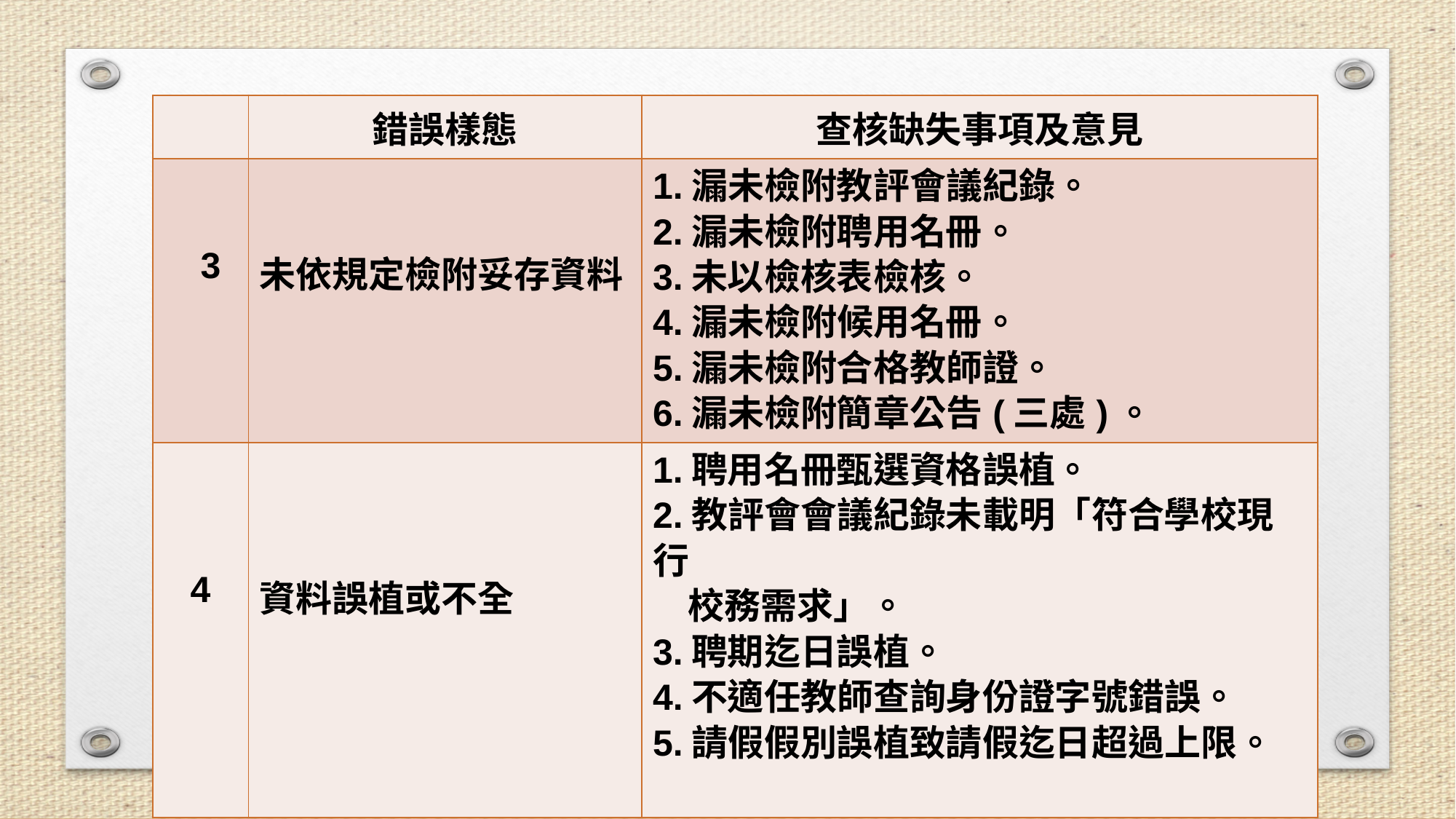

|  | 錯誤樣態 | 查核缺失事項及意見 |
| --- | --- | --- |
| 3 | 未依規定檢附妥存資料 | 1.漏未檢附教評會議紀錄。 2.漏未檢附聘用名冊。 3.未以檢核表檢核。 4.漏未檢附候用名冊。 5.漏未檢附合格教師證。 6.漏未檢附簡章公告(三處)。 |
| 4 | 資料誤植或不全 | 1.聘用名冊甄選資格誤植。 2.教評會會議紀錄未載明「符合學校現行 校務需求」。 3.聘期迄日誤植。 4.不適任教師查詢身份證字號錯誤。 5.請假假別誤植致請假迄日超過上限。 |